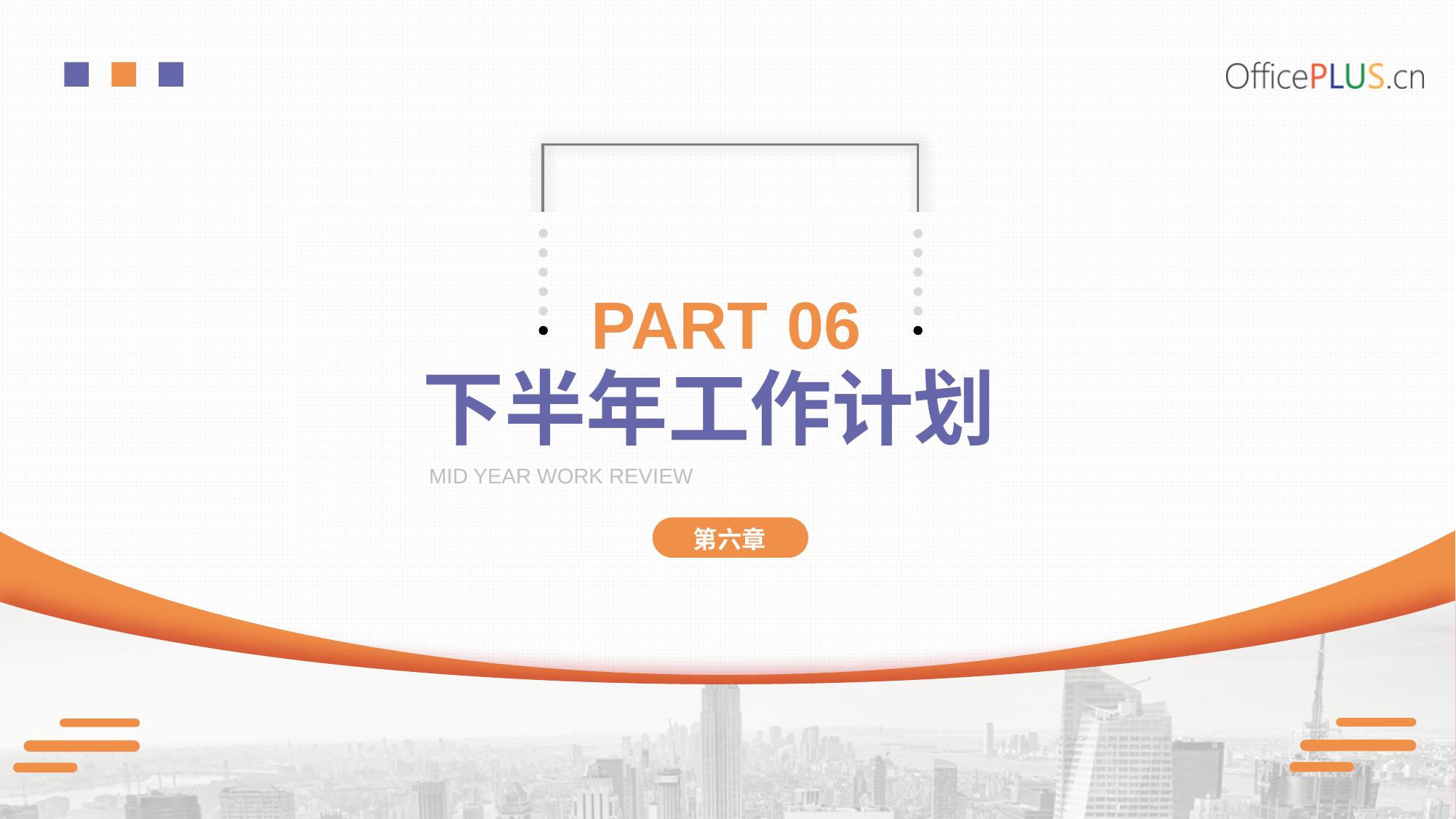

PART 06
下半年工作计划
MID YEAR WORK REVIEW

第六章